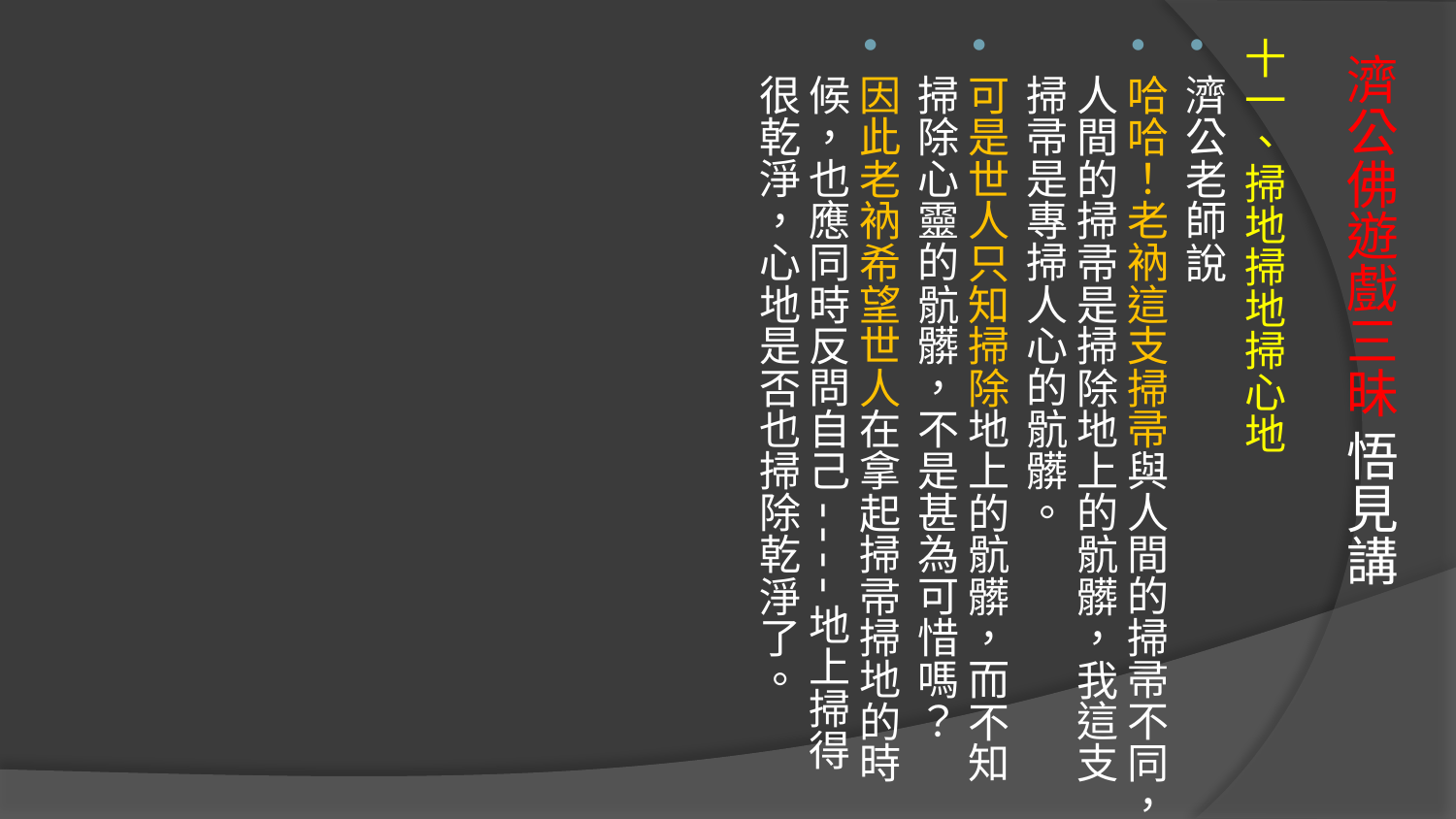

十一、掃地掃地掃心地
濟公老師說
哈哈！老衲這支掃帚與人間的掃帚不同，人間的掃帚是掃除地上的骯髒，我這支掃帚是專掃人心的骯髒。
可是世人只知掃除地上的骯髒，而不知掃除心靈的骯髒，不是甚為可惜嗎？
因此老衲希望世人在拿起掃帚掃地的時候，也應同時反問自己----地上掃得很乾淨，心地是否也掃除乾淨了。

# 濟公佛遊戲三昧 悟見講